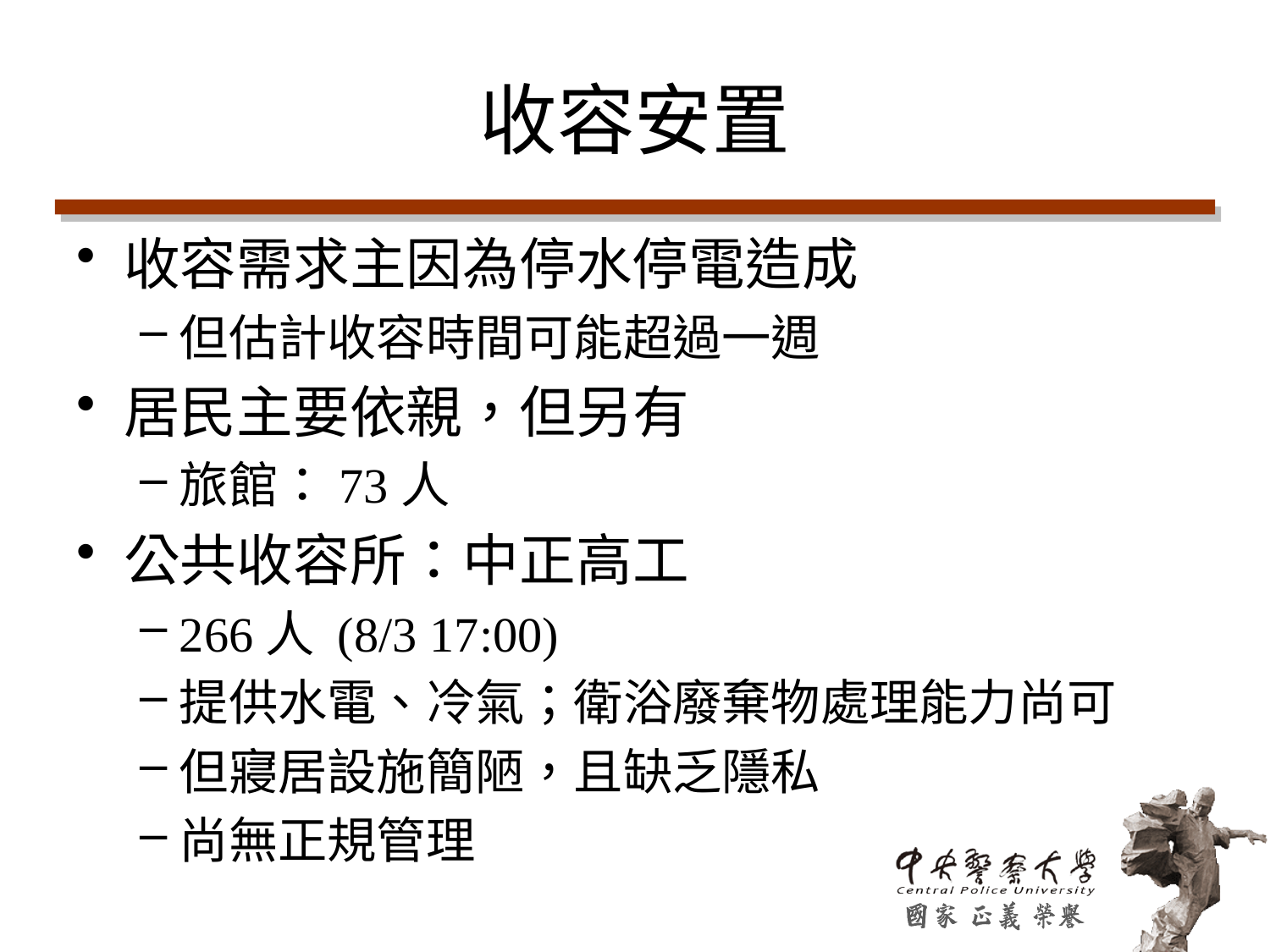

# 收容安置
收容需求主因為停水停電造成
但估計收容時間可能超過一週
居民主要依親，但另有
旅館：73人
公共收容所：中正高工
266人 (8/3 17:00)
提供水電、冷氣；衛浴廢棄物處理能力尚可
但寢居設施簡陋，且缺乏隱私
尚無正規管理